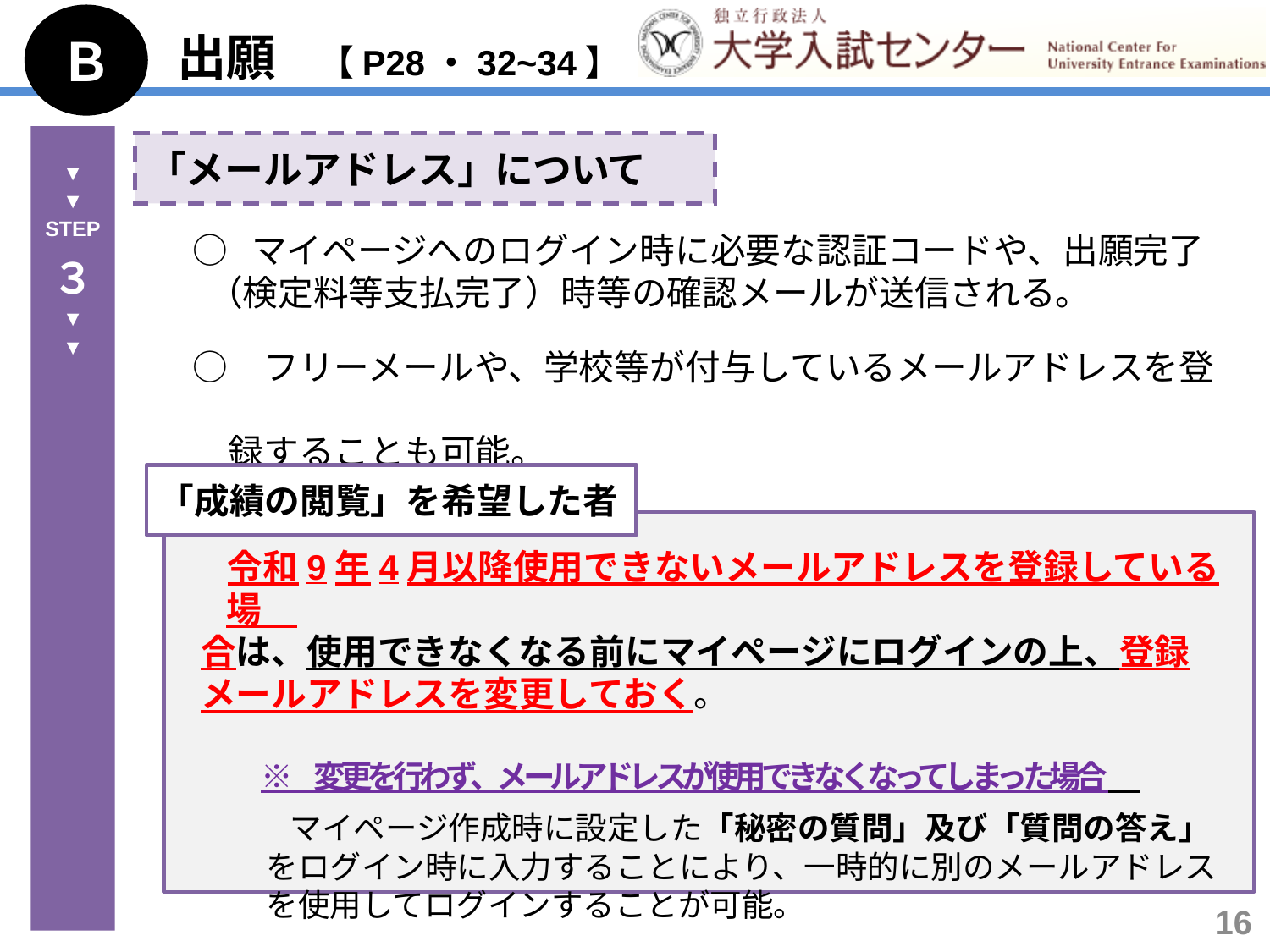

Ｂ
出願　【P28・32~34】

▼
▼
STEP
３
▼
▼
「メールアドレス」について
　○   マイページへのログイン時に必要な認証コードや、出願完了  （検定料等支払完了）時等の確認メールが送信される。
　○　フリーメールや、学校等が付与しているメールアドレスを登
　　録することも可能。
「成績の閲覧」を希望した者

　  令和9年4月以降使用できないメールアドレスを登録している場
  合は、使用できなくなる前にマイページにログインの上、登録
  メールアドレスを変更しておく。
　　　※　変更を行わず、メールアドレスが使用できなくなってしまった場合
　　　 マイページ作成時に設定した「秘密の質問」及び「質問の答え」をログイン時に入力することにより、一時的に別のメールアドレスを使用してログインすることが可能。
16